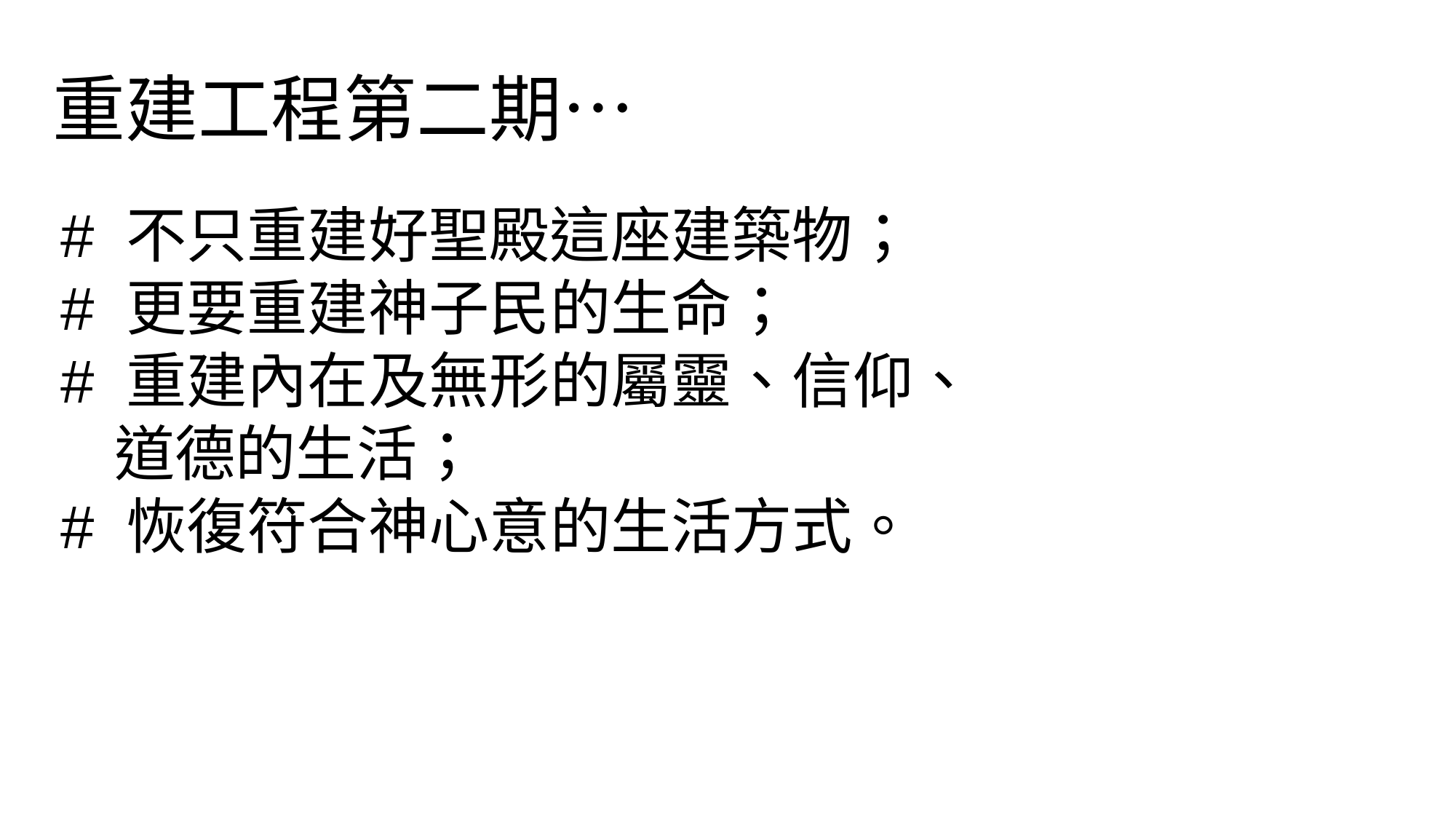

重建工程第二期…
# 不只重建好聖殿這座建築物；
# 更要重建神子民的生命；
# 重建內在及無形的屬靈、信仰、道德的生活；
# 恢復符合神心意的生活方式。